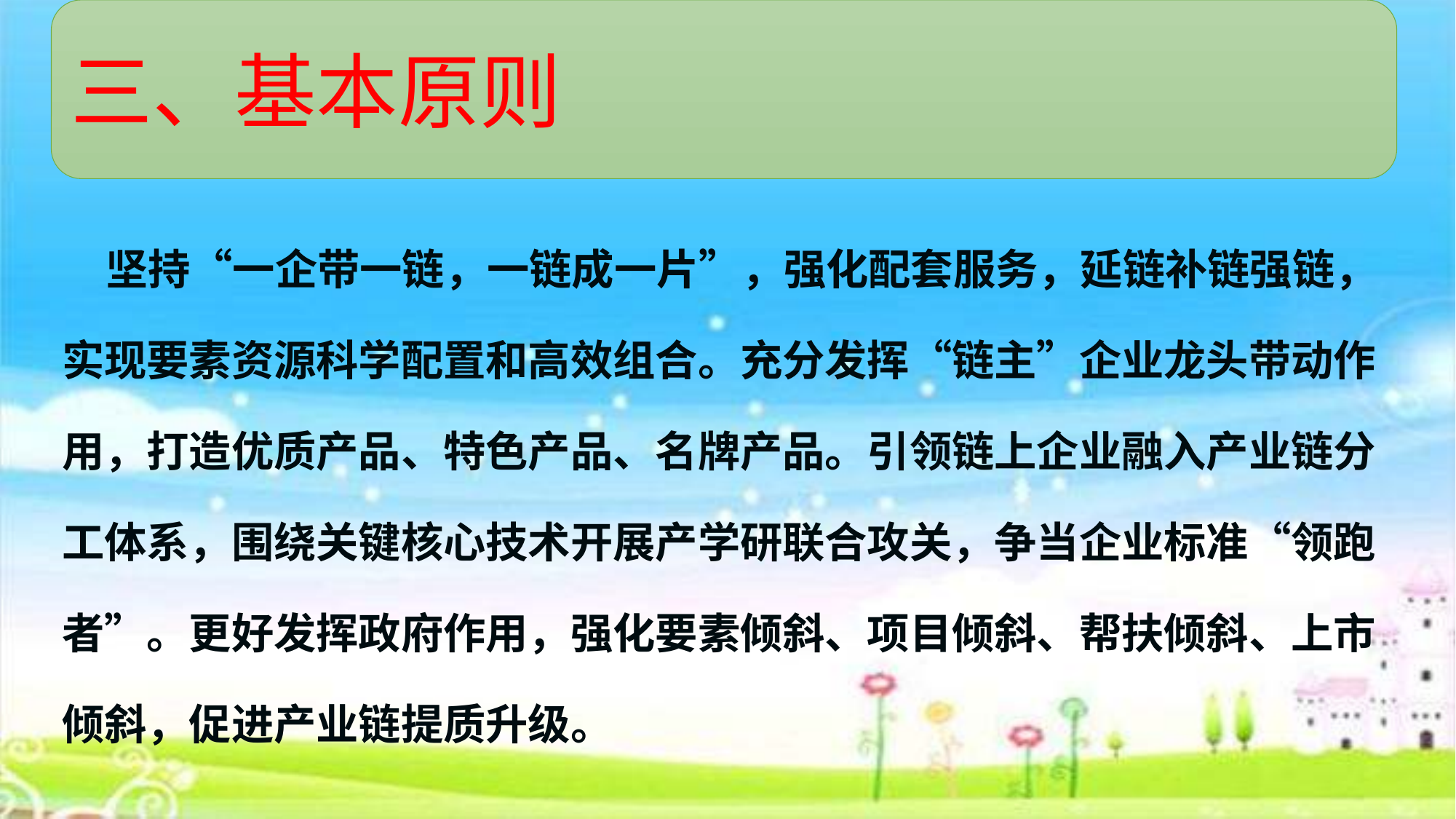

三、基本原则
      坚持“一企带一链，一链成一片”，强化配套服务，延链补链强链，实现要素资源科学配置和高效组合。充分发挥“链主”企业龙头带动作用，打造优质产品、特色产品、名牌产品。引领链上企业融入产业链分工体系，围绕关键核心技术开展产学研联合攻关，争当企业标准“领跑者”。更好发挥政府作用，强化要素倾斜、项目倾斜、帮扶倾斜、上市倾斜，促进产业链提质升级。